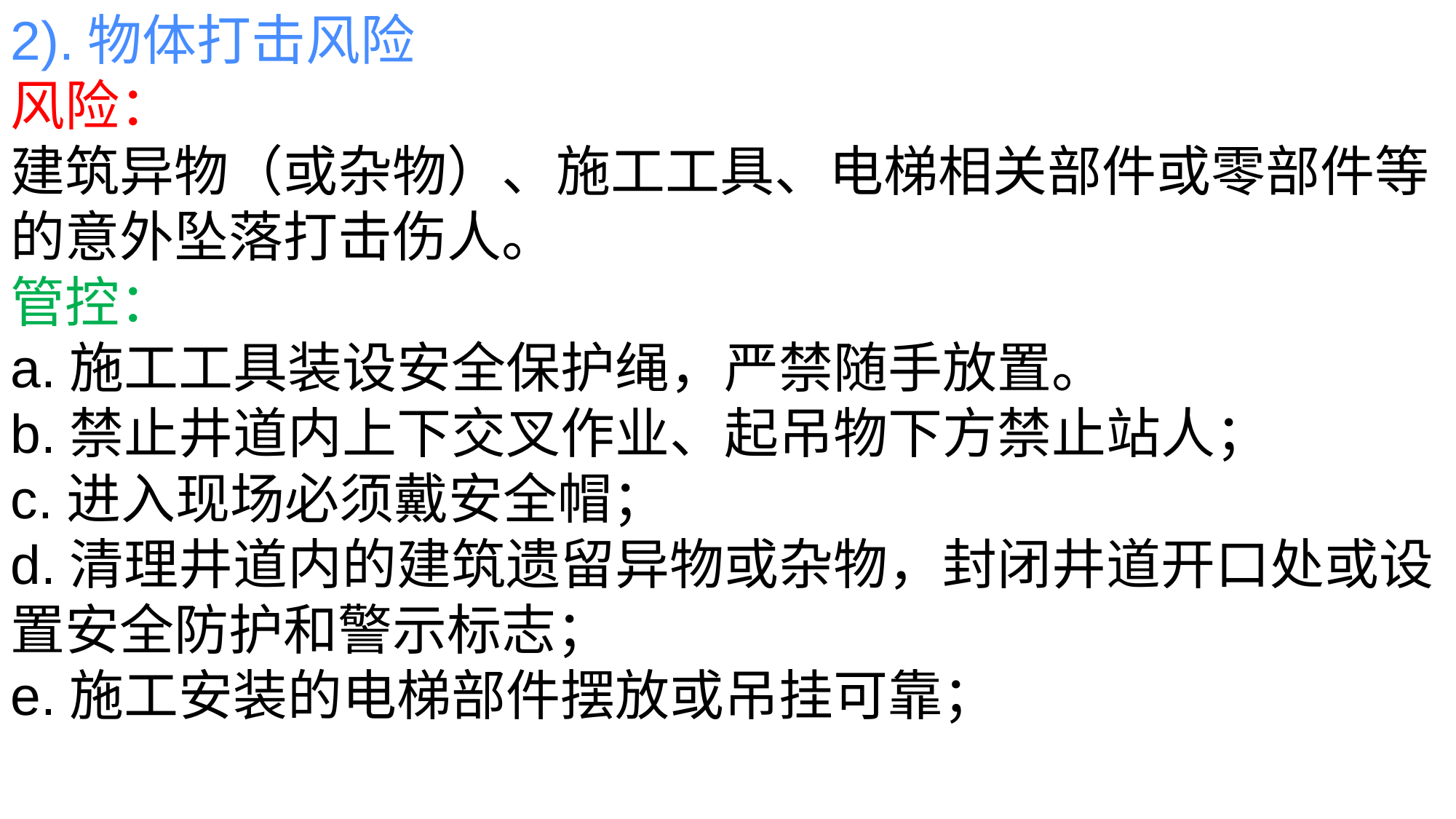

2).物体打击风险
风险：
建筑异物（或杂物）、施工工具、电梯相关部件或零部件等的意外坠落打击伤人。
管控：
a.施工工具装设安全保护绳，严禁随手放置。
b.禁止井道内上下交叉作业、起吊物下方禁止站人；
c.进入现场必须戴安全帽；
d.清理井道内的建筑遗留异物或杂物，封闭井道开口处或设置安全防护和警示标志；
e.施工安装的电梯部件摆放或吊挂可靠；